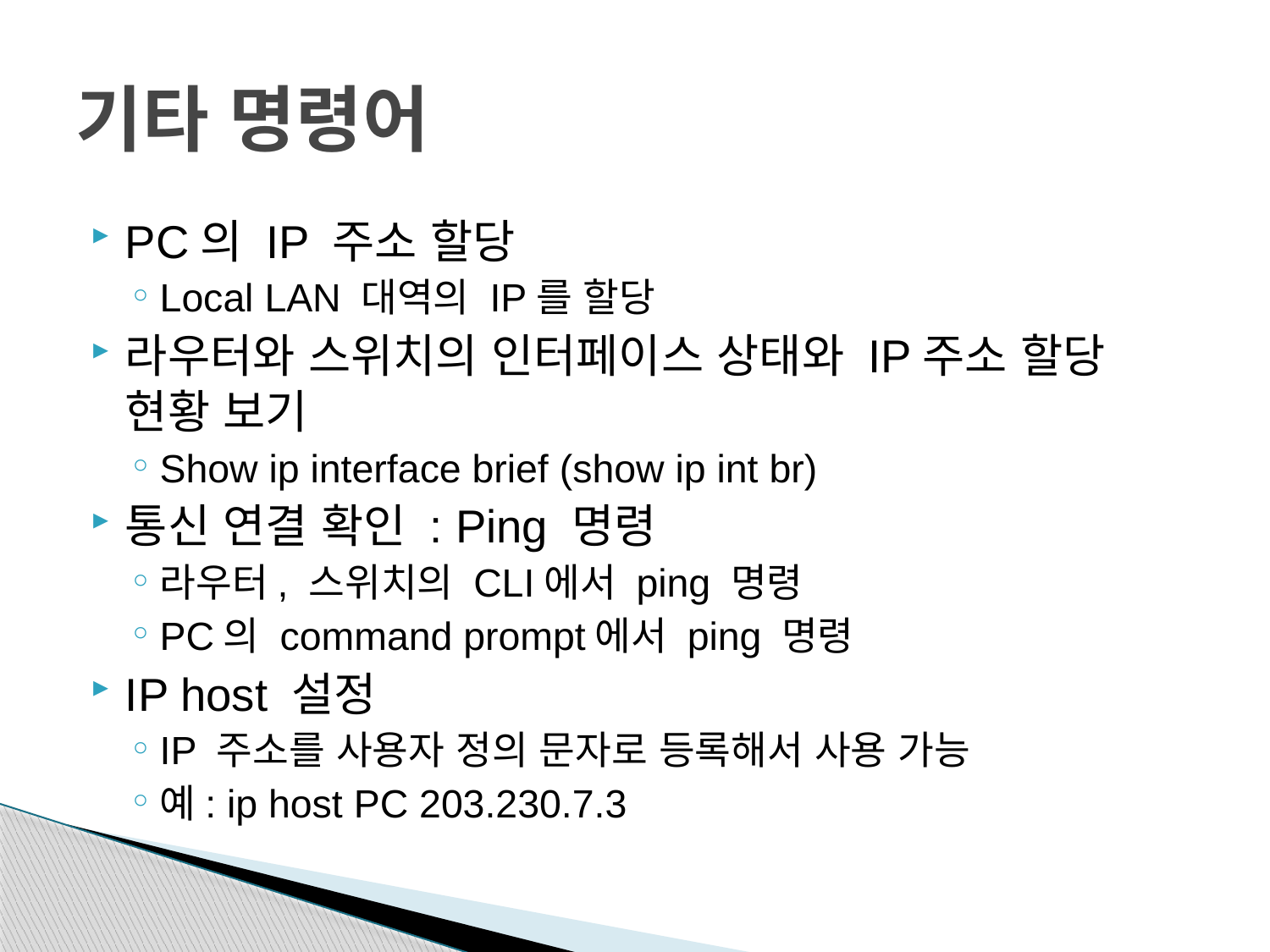

# 기타 명령어
PC의 IP 주소 할당
Local LAN 대역의 IP를 할당
라우터와 스위치의 인터페이스 상태와 IP주소 할당 현황 보기
Show ip interface brief (show ip int br)
통신 연결 확인 : Ping 명령
라우터, 스위치의 CLI에서 ping 명령
PC의 command prompt에서 ping 명령
IP host 설정
IP 주소를 사용자 정의 문자로 등록해서 사용 가능
예: ip host PC 203.230.7.3